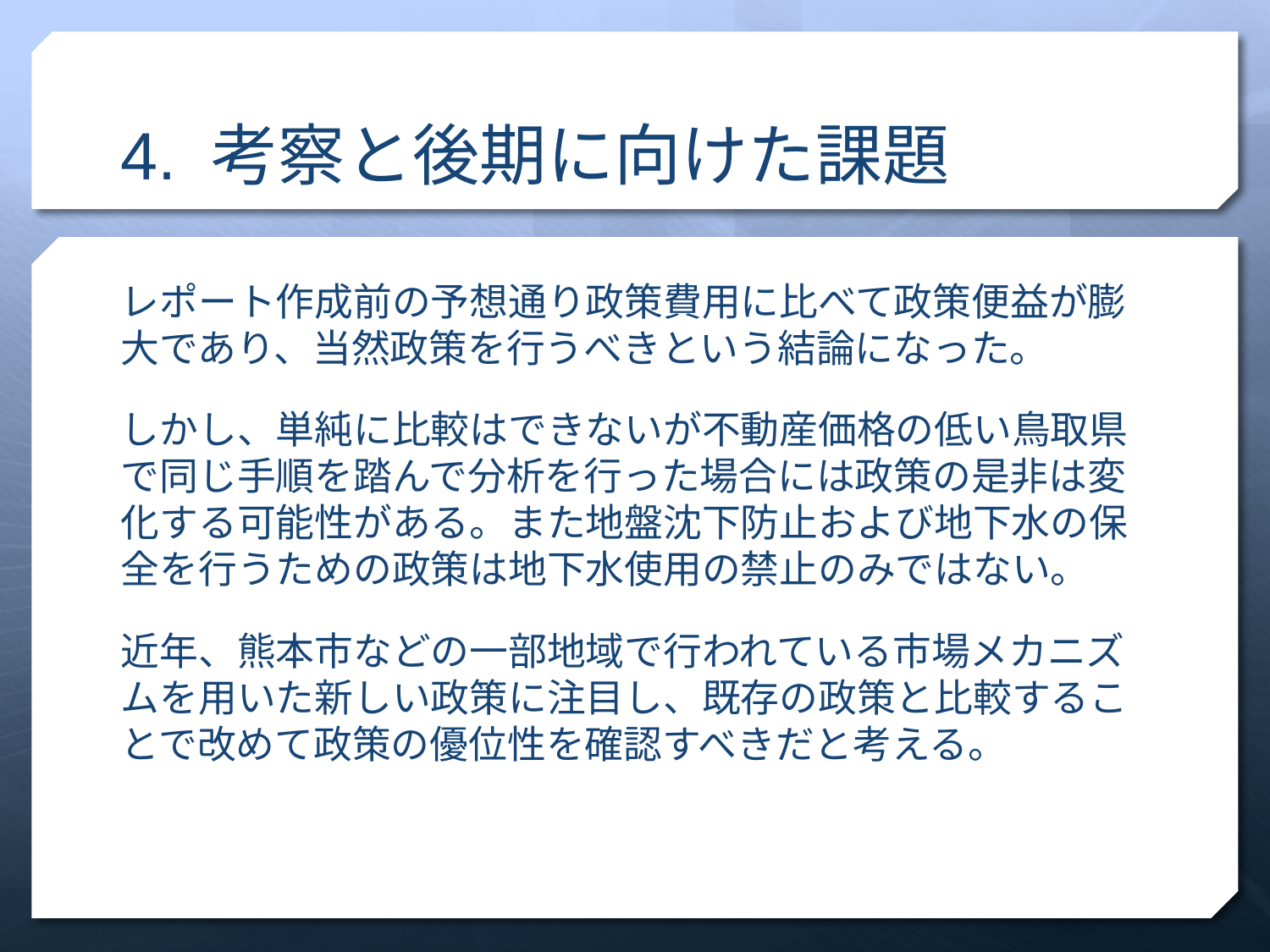

# 4. 考察と後期に向けた課題
レポート作成前の予想通り政策費用に比べて政策便益が膨大であり、当然政策を行うべきという結論になった。
しかし、単純に比較はできないが不動産価格の低い鳥取県で同じ手順を踏んで分析を行った場合には政策の是非は変化する可能性がある。また地盤沈下防止および地下水の保全を行うための政策は地下水使用の禁止のみではない。
近年、熊本市などの一部地域で行われている市場メカニズムを用いた新しい政策に注目し、既存の政策と比較することで改めて政策の優位性を確認すべきだと考える。